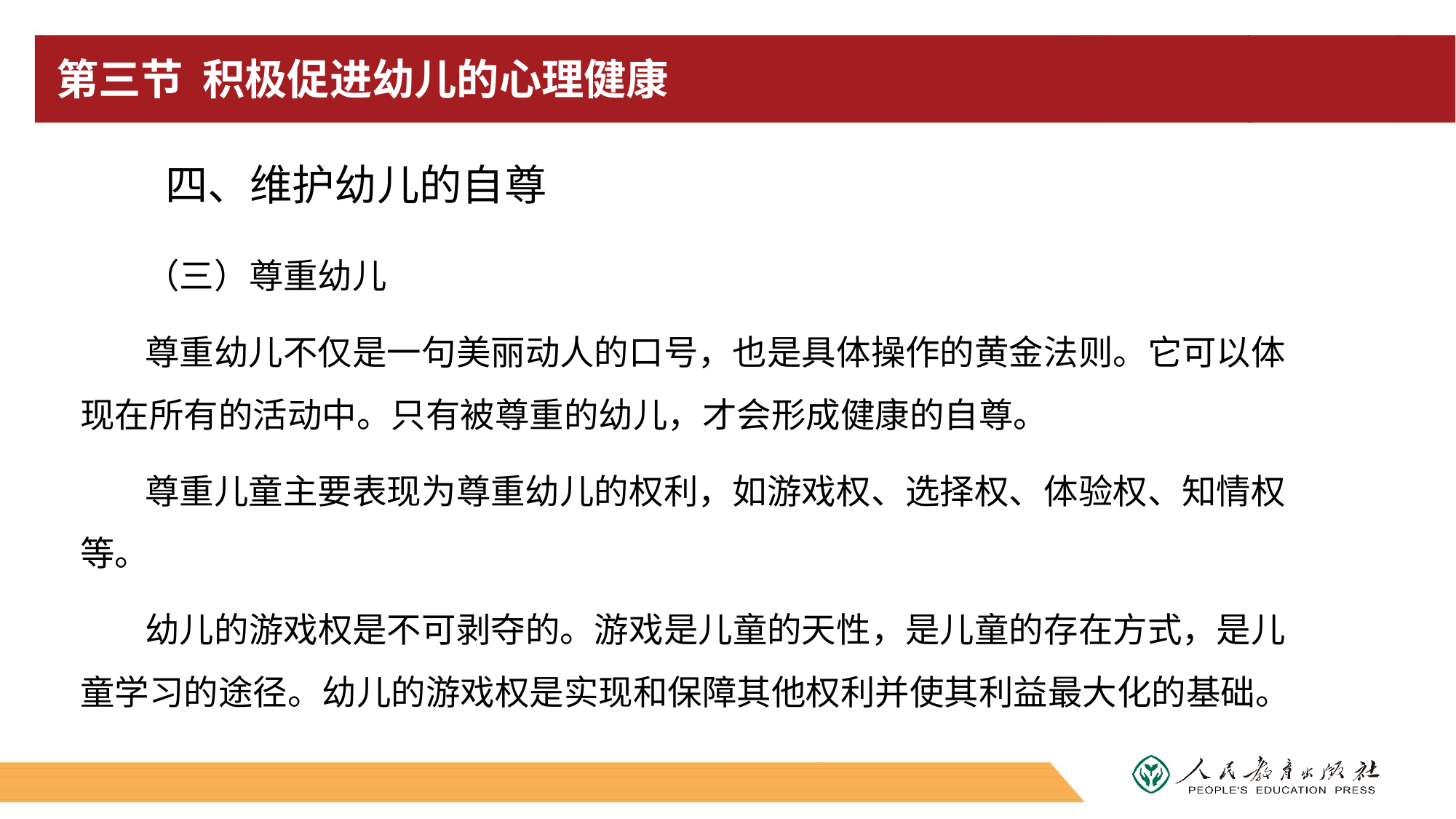

# 第三节  积极促进幼儿的心理健康
四、维护幼儿的自尊
（三）尊重幼儿
尊重幼儿不仅是一句美丽动人的口号，也是具体操作的黄金法则。它可以体现在所有的活动中。只有被尊重的幼儿，才会形成健康的自尊。
尊重儿童主要表现为尊重幼儿的权利，如游戏权、选择权、体验权、知情权等。
幼儿的游戏权是不可剥夺的。游戏是儿童的天性，是儿童的存在方式，是儿童学习的途径。幼儿的游戏权是实现和保障其他权利并使其利益最大化的基础。